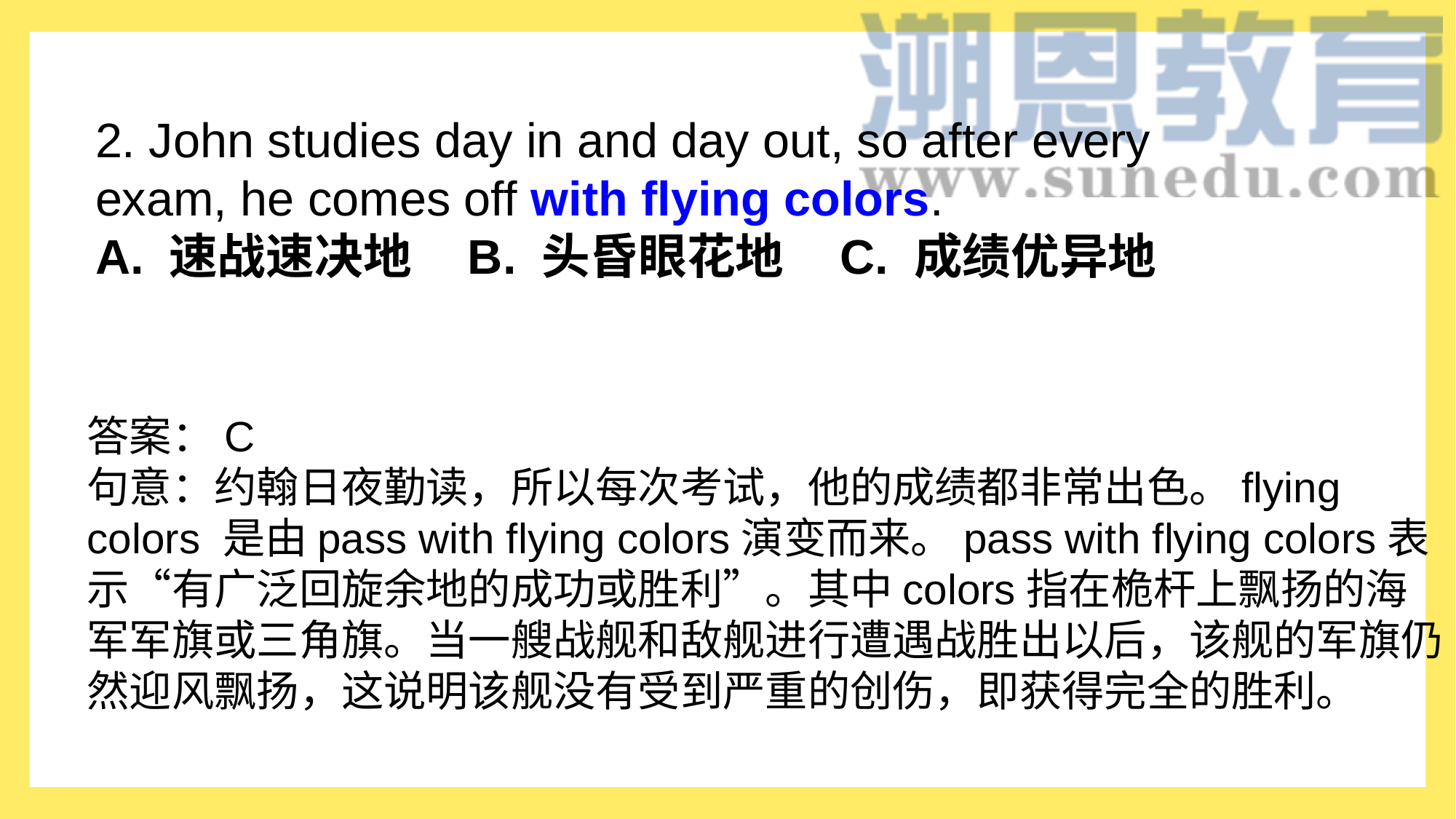

2. John studies day in and day out, so after every exam, he comes off with flying colors.
A. 速战速决地    B. 头昏眼花地    C. 成绩优异地
答案：C
句意：约翰日夜勤读，所以每次考试，他的成绩都非常出色。flying colors 是由pass with flying colors演变而来。pass with flying colors表示“有广泛回旋余地的成功或胜利”。其中colors指在桅杆上飘扬的海军军旗或三角旗。当一艘战舰和敌舰进行遭遇战胜出以后，该舰的军旗仍然迎风飘扬，这说明该舰没有受到严重的创伤，即获得完全的胜利。